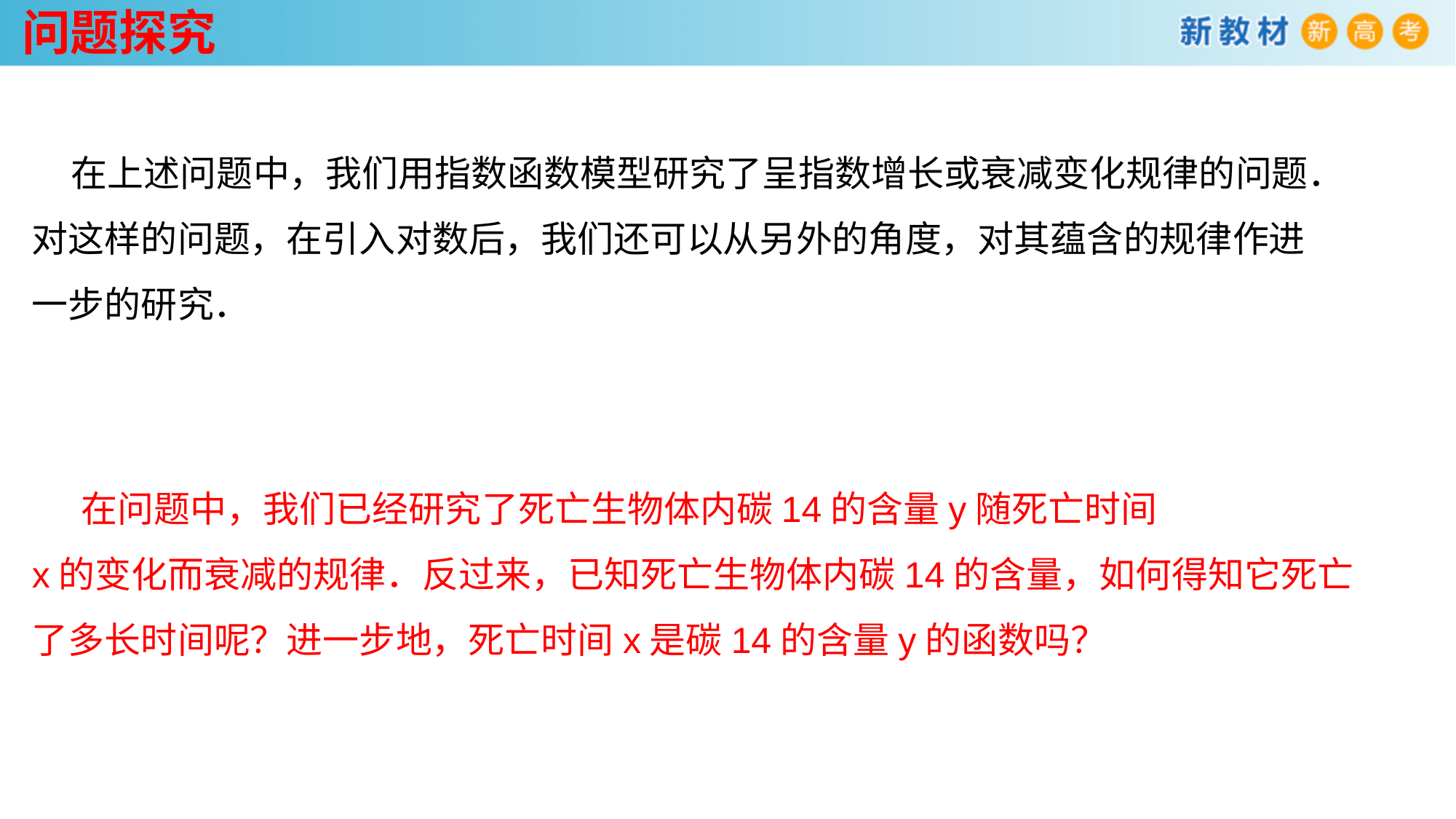

问题探究
   在上述问题中，我们用指数函数模型研究了呈指数增长或衰减变化规律的问题．对这样的问题，在引入对数后，我们还可以从另外的角度，对其蕴含的规律作进一步的研究．
    在问题中，我们已经研究了死亡生物体内碳14的含量y随死亡时间
x的变化而衰减的规律．反过来，已知死亡生物体内碳14的含量，如何得知它死亡
了多长时间呢？进一步地，死亡时间x是碳14的含量y的函数吗？